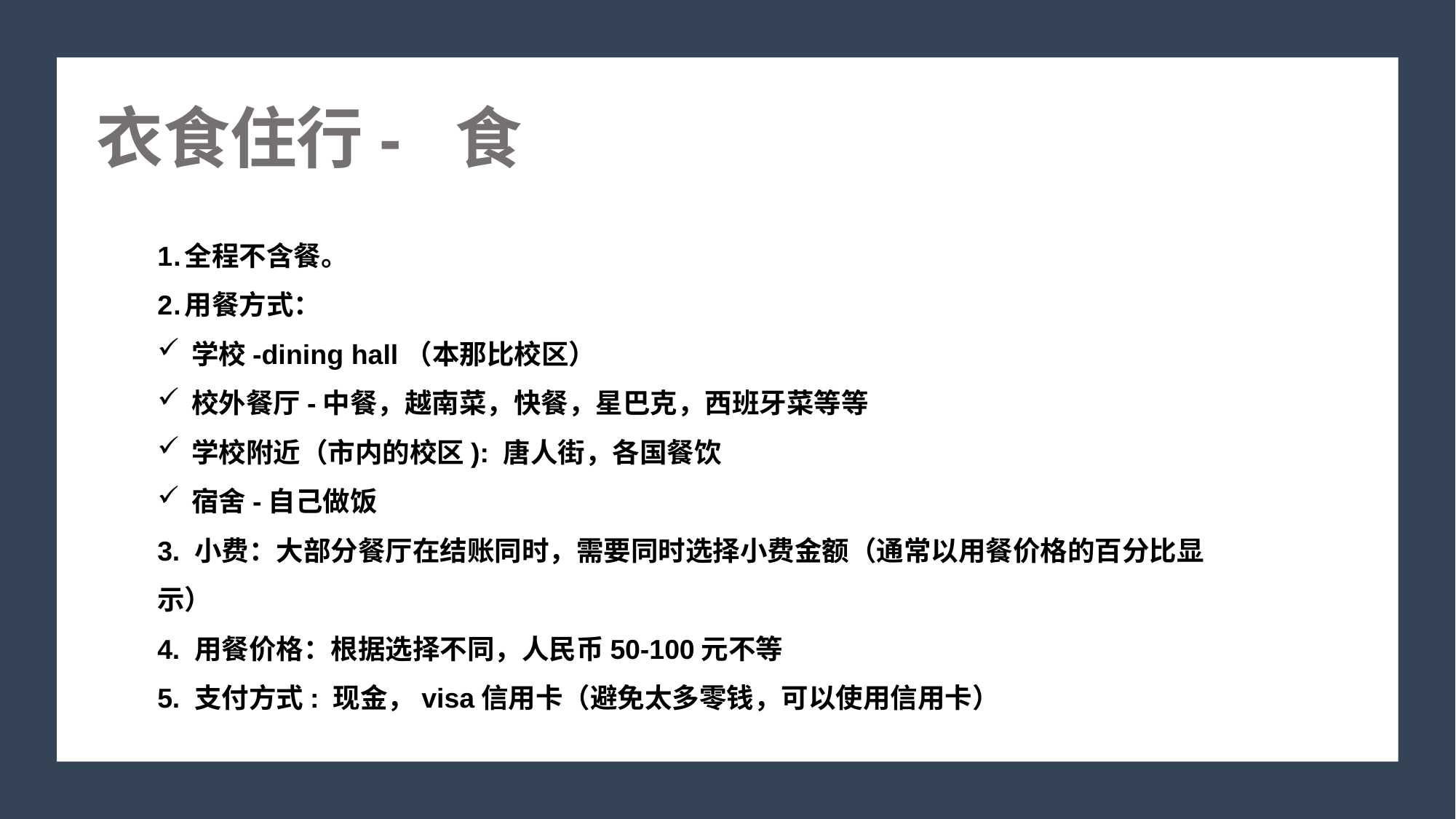

衣食住行-  食
全程不含餐。
用餐方式：
学校-dining hall（本那比校区）
校外餐厅-中餐，越南菜，快餐，星巴克，西班牙菜等等
学校附近（市内的校区): 唐人街，各国餐饮
宿舍-自己做饭
3. 小费：大部分餐厅在结账同时，需要同时选择小费金额（通常以用餐价格的百分比显示）
4. 用餐价格：根据选择不同，人民币50-100元不等
5. 支付方式: 现金，visa信用卡（避免太多零钱，可以使用信用卡）